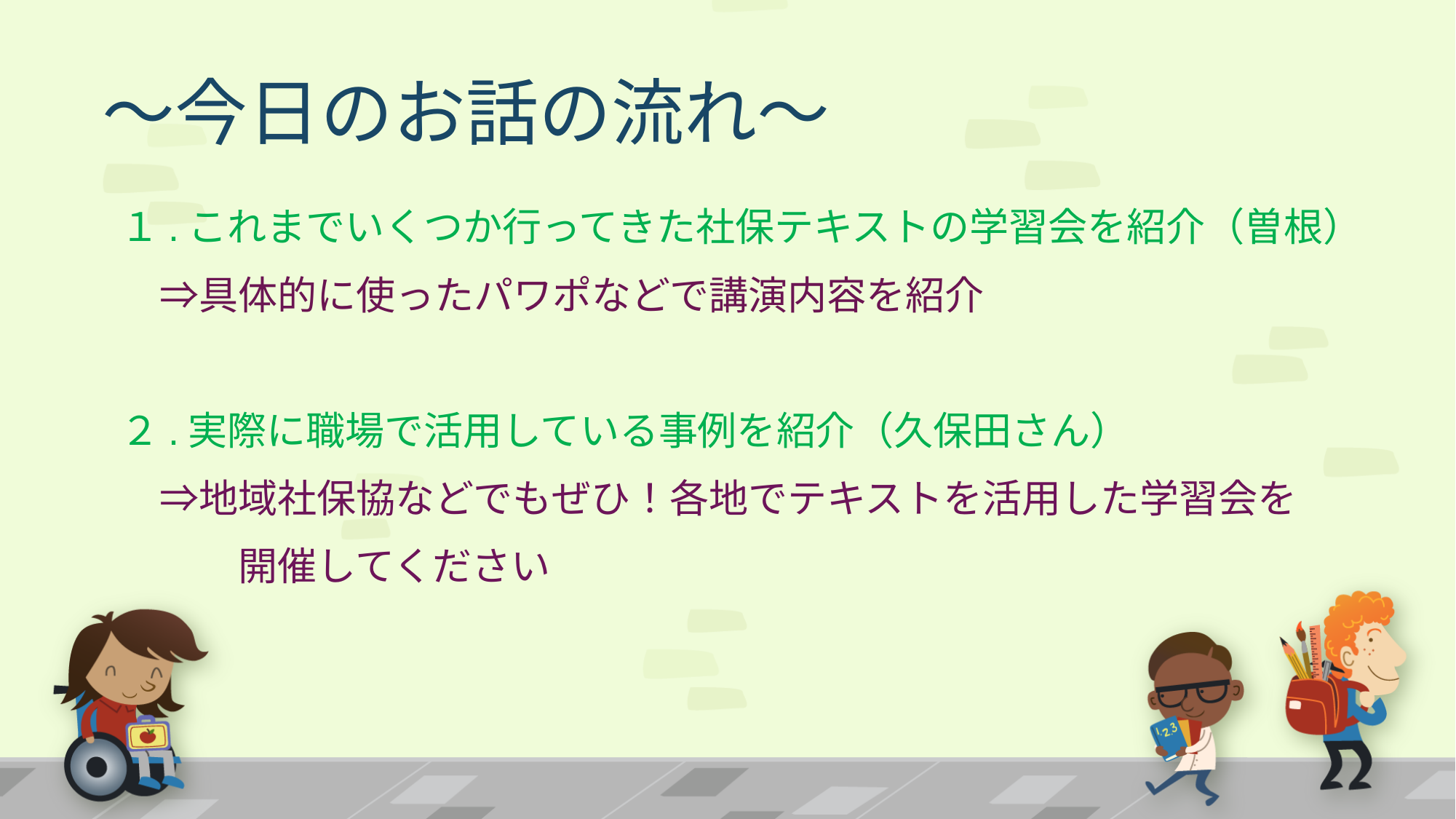

# ～今日のお話の流れ～
１.これまでいくつか行ってきた社保テキストの学習会を紹介（曽根）
　⇒具体的に使ったパワポなどで講演内容を紹介

２.実際に職場で活用している事例を紹介（久保田さん）
　⇒地域社保協などでもぜひ！各地でテキストを活用した学習会を
　　　開催してください